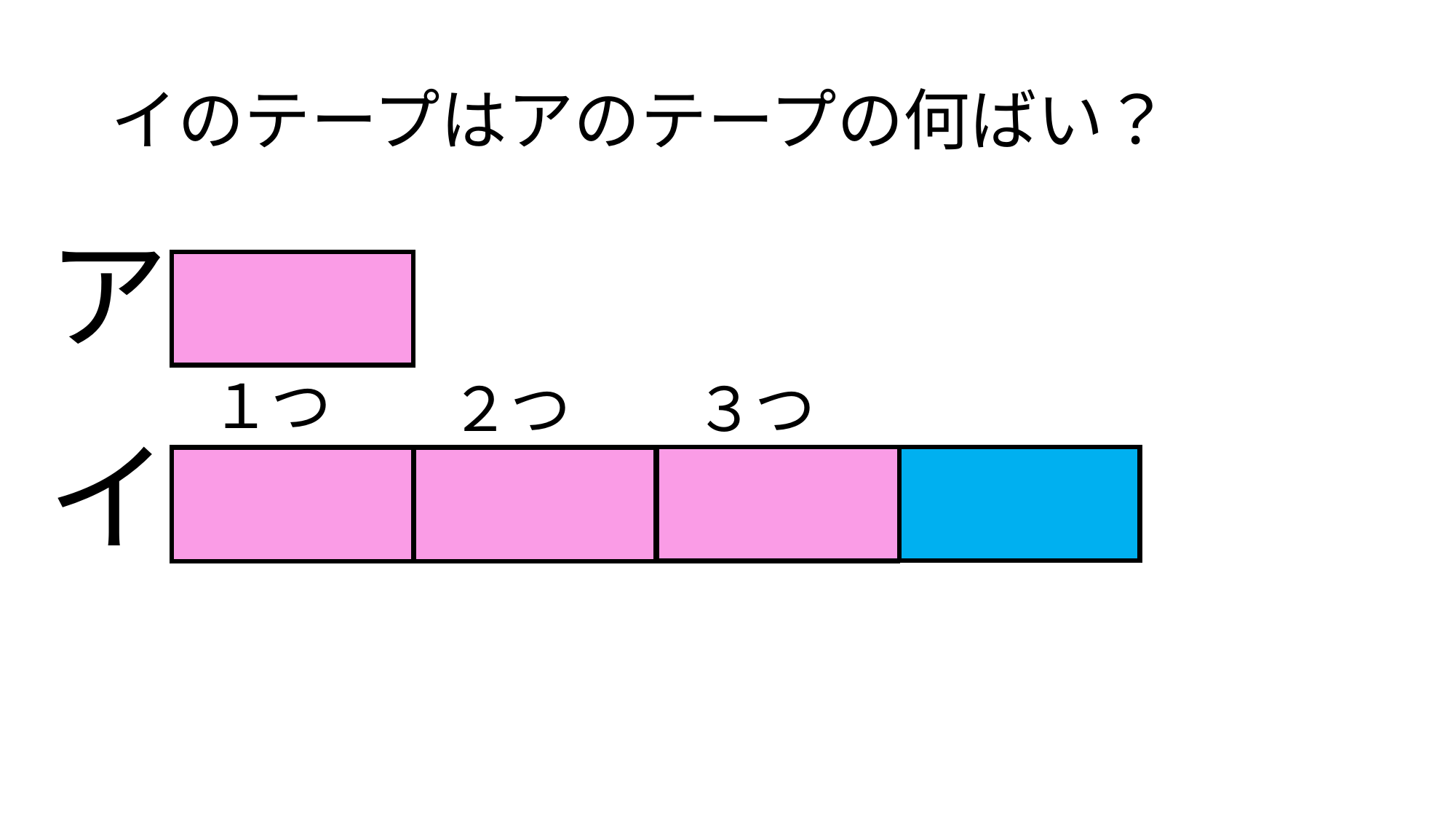

# イのテープはアのテープの何ばい？
ア

イ

１つ分
２つ分
３つ分